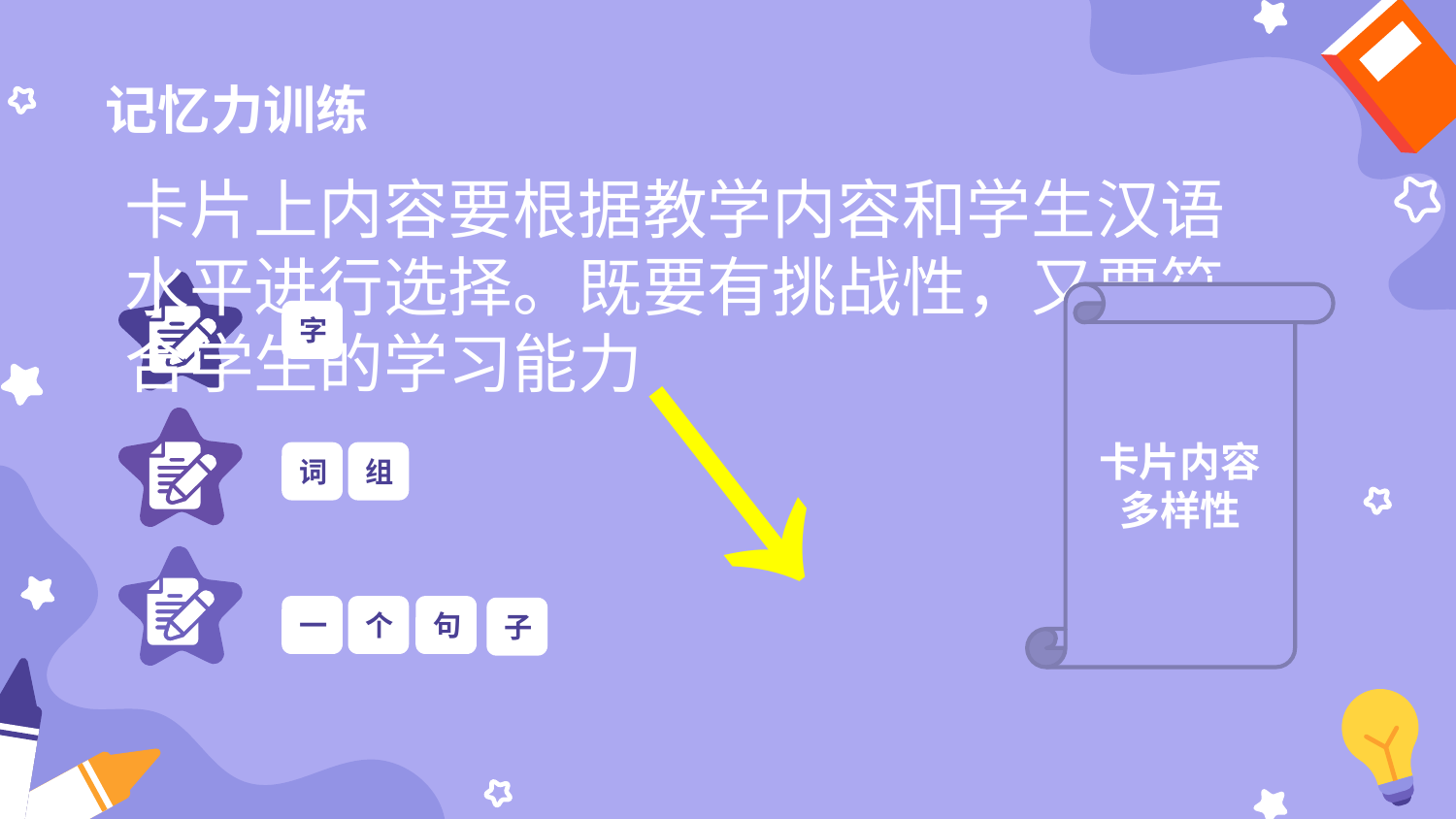

# 记忆力训练
卡片上内容要根据教学内容和学生汉语水平进行选择。既要有挑战性，又要符合学生的学习能力
→

卡片内容多样性
字

词
组

一
个
句
子